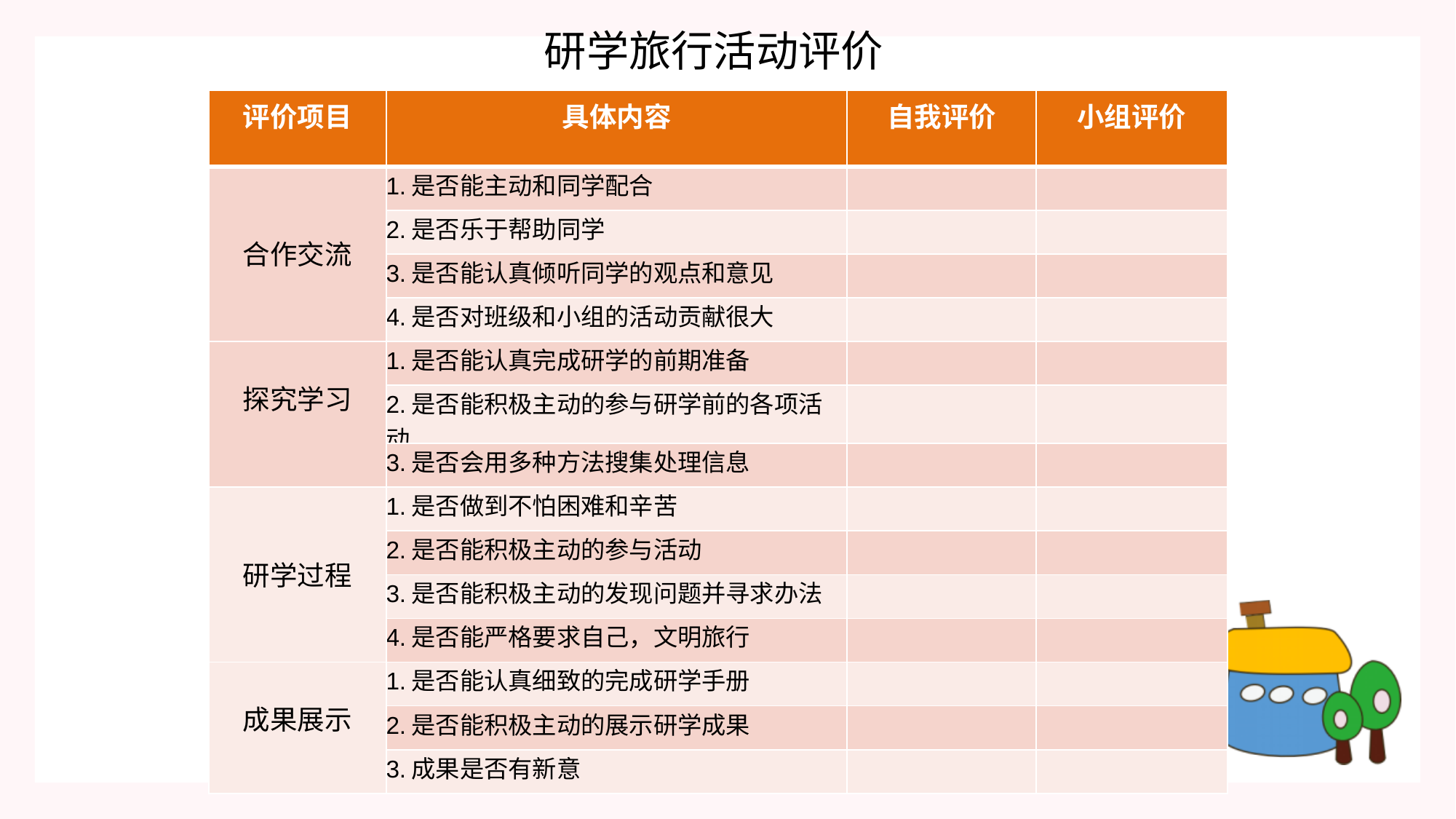

研学旅行活动评价
| 评价项目 | 具体内容 | 自我评价 | 小组评价 |
| --- | --- | --- | --- |
| 合作交流 | 1.是否能主动和同学配合 |  |  |
|  | 2.是否乐于帮助同学 |  |  |
|  | 3.是否能认真倾听同学的观点和意见 |  |  |
|  | 4.是否对班级和小组的活动贡献很大 |  |  |
| 探究学习 | 1.是否能认真完成研学的前期准备 |  |  |
|  | 2.是否能积极主动的参与研学前的各项活动 |  |  |
|  | 3.是否会用多种方法搜集处理信息 |  |  |
| 研学过程 | 1.是否做到不怕困难和辛苦 |  |  |
|  | 2.是否能积极主动的参与活动 |  |  |
|  | 3.是否能积极主动的发现问题并寻求办法 |  |  |
|  | 4.是否能严格要求自己，文明旅行 |  |  |
| 成果展示 | 1.是否能认真细致的完成研学手册 |  |  |
|  | 2.是否能积极主动的展示研学成果 |  |  |
|  | 3.成果是否有新意 |  |  |